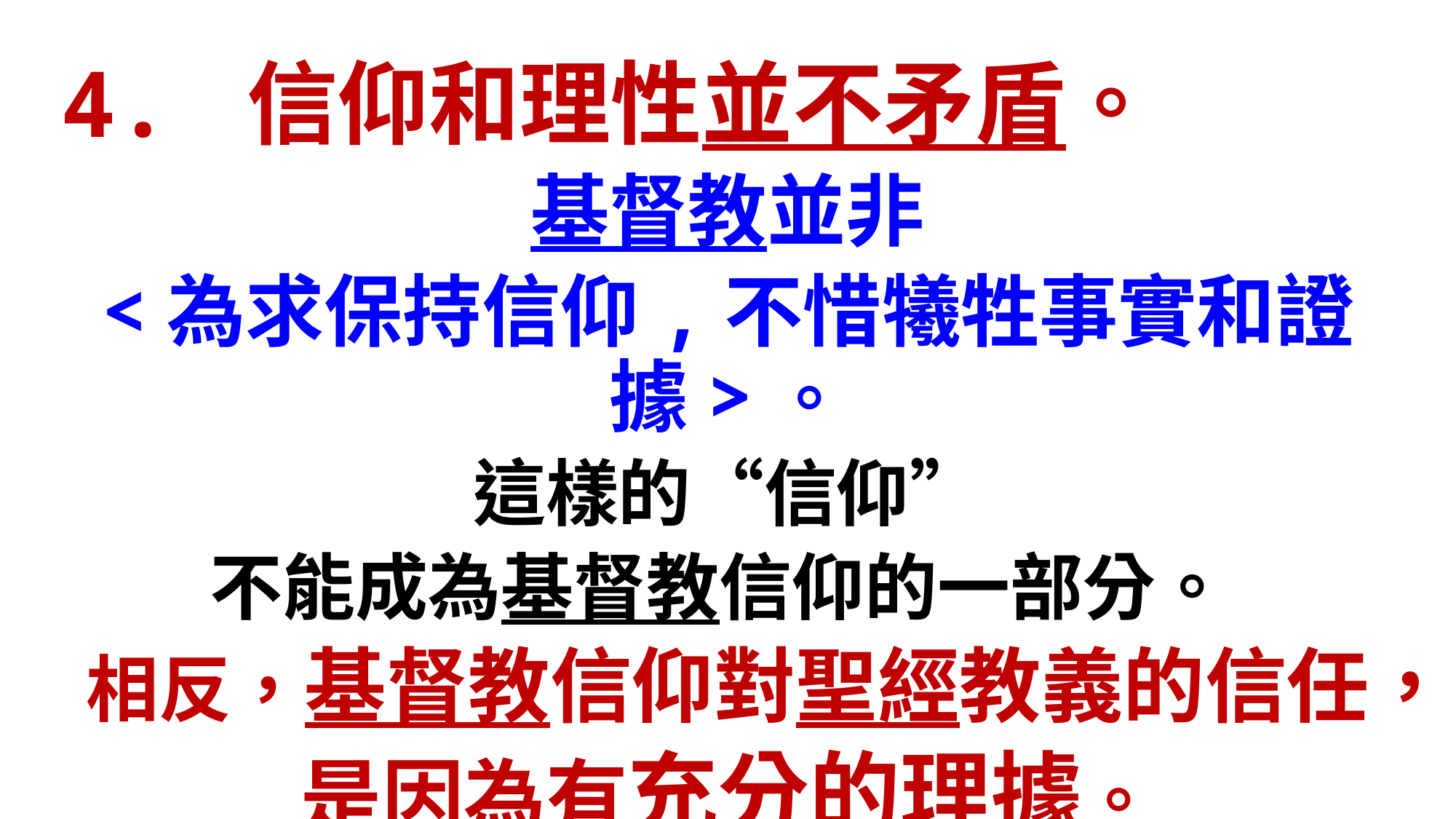

4. 信仰和理性並不矛盾。
基督教並非
<為求保持信仰,不惜犧牲事實和證據>。
這樣的“信仰”
不能成為基督教信仰的一部分。
相反，基督教信仰對聖經教義的信任，
是因為有充分的理據。
#